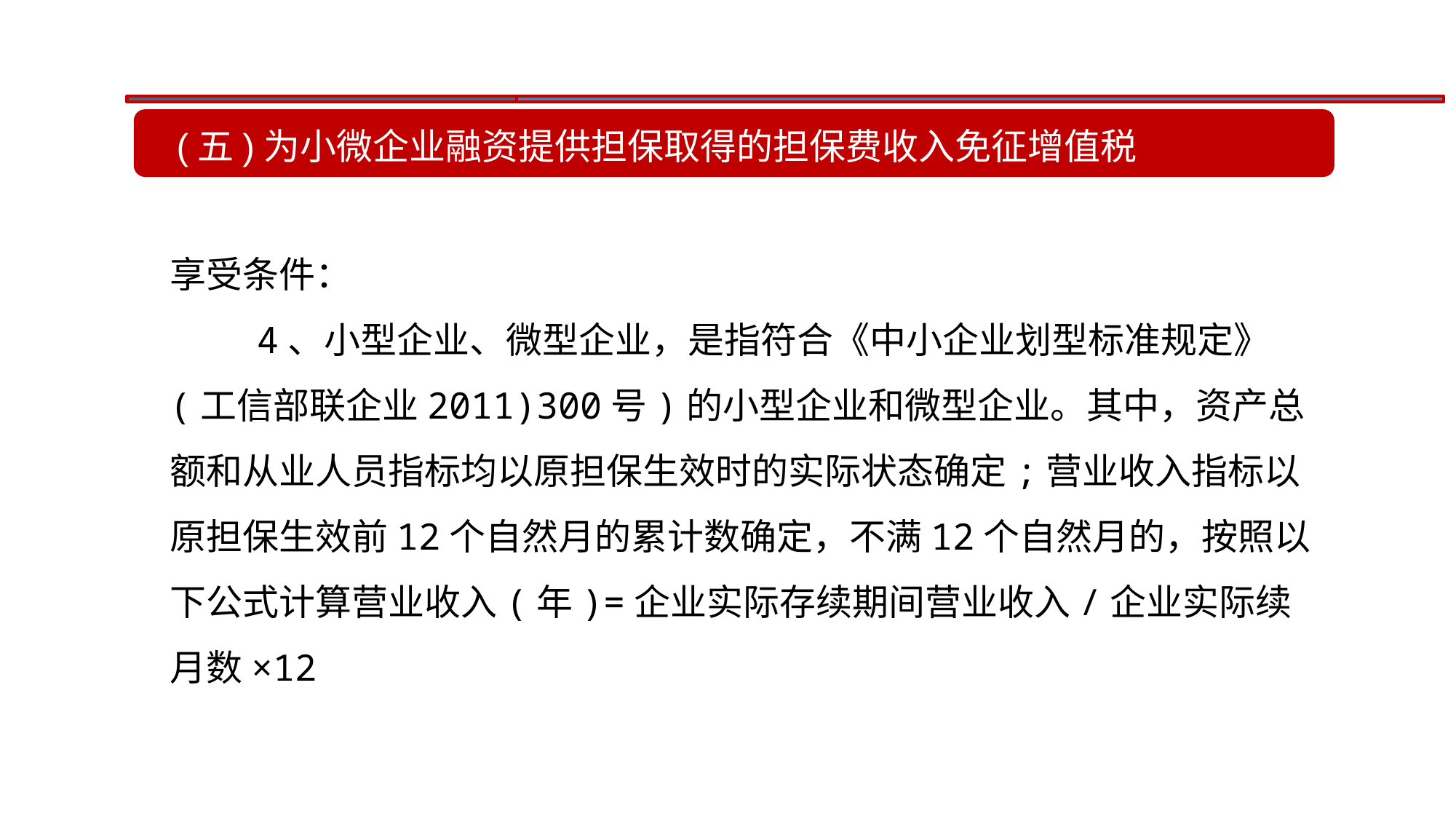

(五)为小微企业融资提供担保取得的担保费收入免征增值税

享受条件：
    4、小型企业、微型企业，是指符合《中小企业划型标准规定》(工信部联企业2011)300号)的小型企业和微型企业。其中，资产总额和从业人员指标均以原担保生效时的实际状态确定;营业收入指标以原担保生效前12个自然月的累计数确定，不满12个自然月的，按照以下公式计算营业收入(年)=企业实际存续期间营业收入/企业实际续月数×12